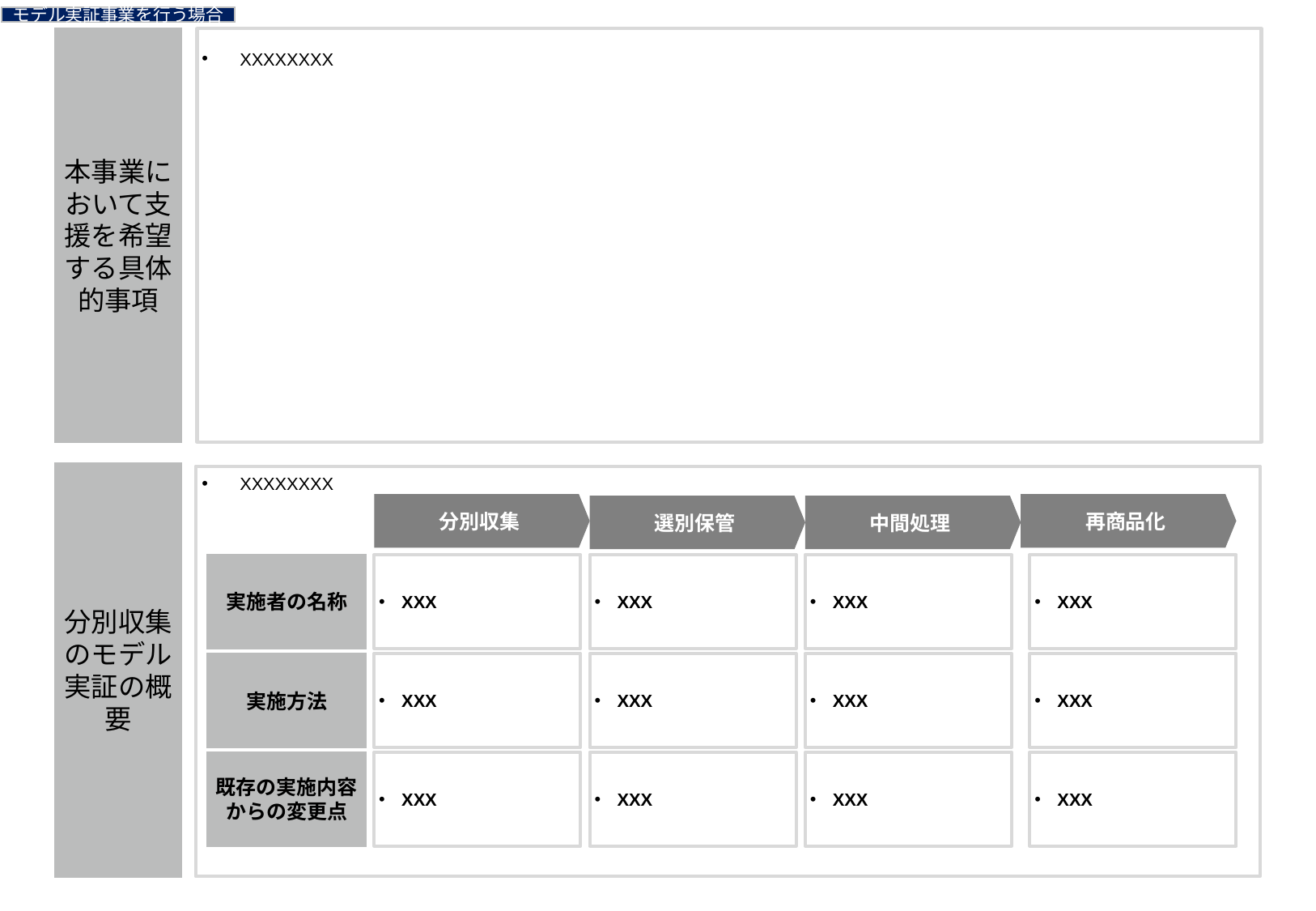

モデル実証事業を行う場合
本事業において支援を希望する具体的事項

XXXXXXXX
分別収集のモデル実証の概要

XXXXXXXX
分別収集
再商品化
選別保管
中間処理
実施者の名称
XXX
XXX
XXX
XXX
実施方法
XXX
XXX
XXX
XXX
既存の実施内容からの変更点
XXX
XXX
XXX
XXX